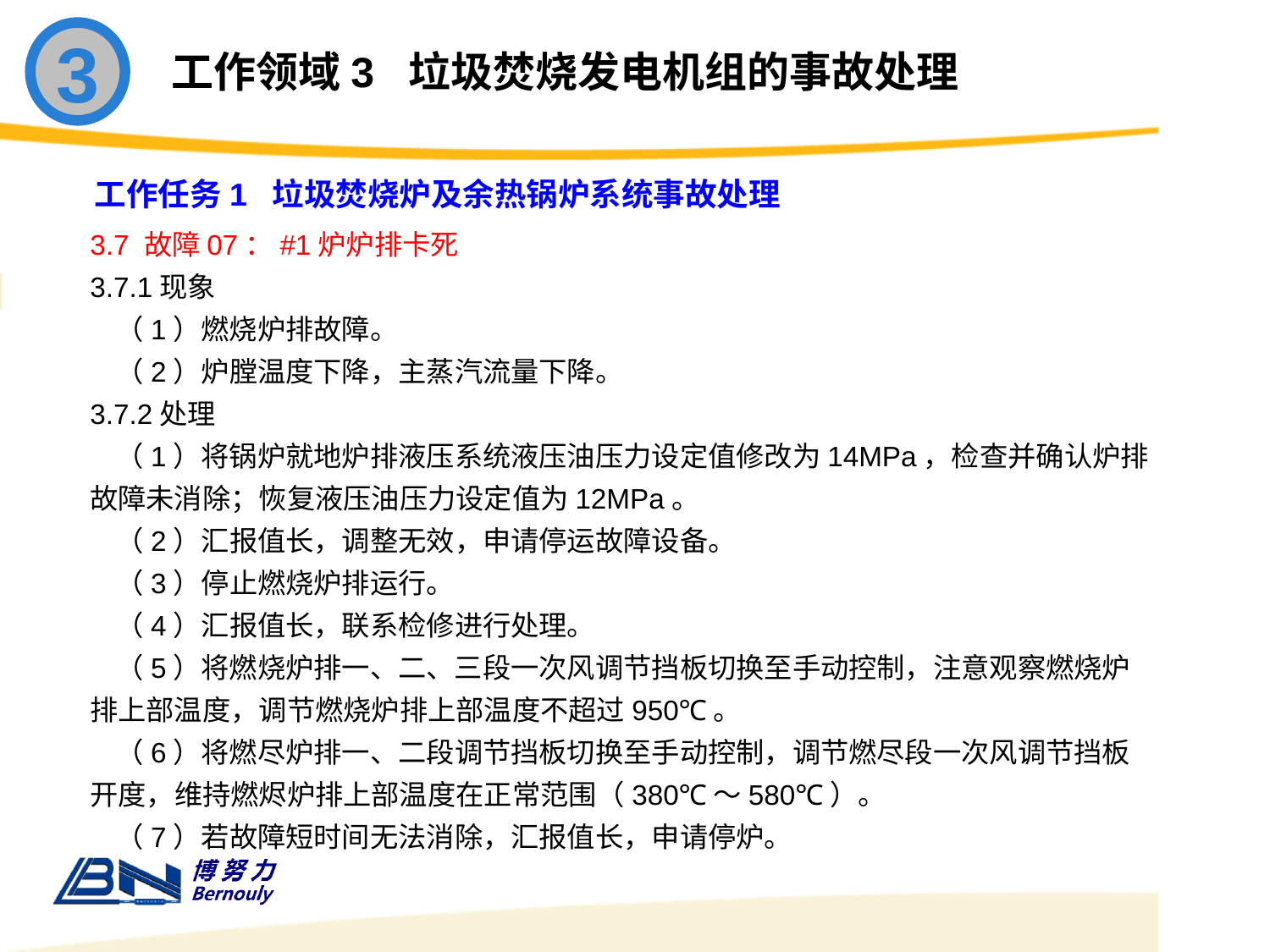

3
工作领域3  垃圾焚烧发电机组的事故处理
工作任务1  垃圾焚烧炉及余热锅炉系统事故处理
3.7 故障07：#1炉炉排卡死
3.7.1现象
   （1）燃烧炉排故障。
   （2）炉膛温度下降，主蒸汽流量下降。
3.7.2处理
   （1）将锅炉就地炉排液压系统液压油压力设定值修改为14MPa，检查并确认炉排故障未消除；恢复液压油压力设定值为12MPa。
   （2）汇报值长，调整无效，申请停运故障设备。
   （3）停止燃烧炉排运行。
   （4）汇报值长，联系检修进行处理。
   （5）将燃烧炉排一、二、三段一次风调节挡板切换至手动控制，注意观察燃烧炉排上部温度，调节燃烧炉排上部温度不超过950℃。
   （6）将燃尽炉排一、二段调节挡板切换至手动控制，调节燃尽段一次风调节挡板开度，维持燃烬炉排上部温度在正常范围（380℃～580℃）。
   （7）若故障短时间无法消除，汇报值长，申请停炉。